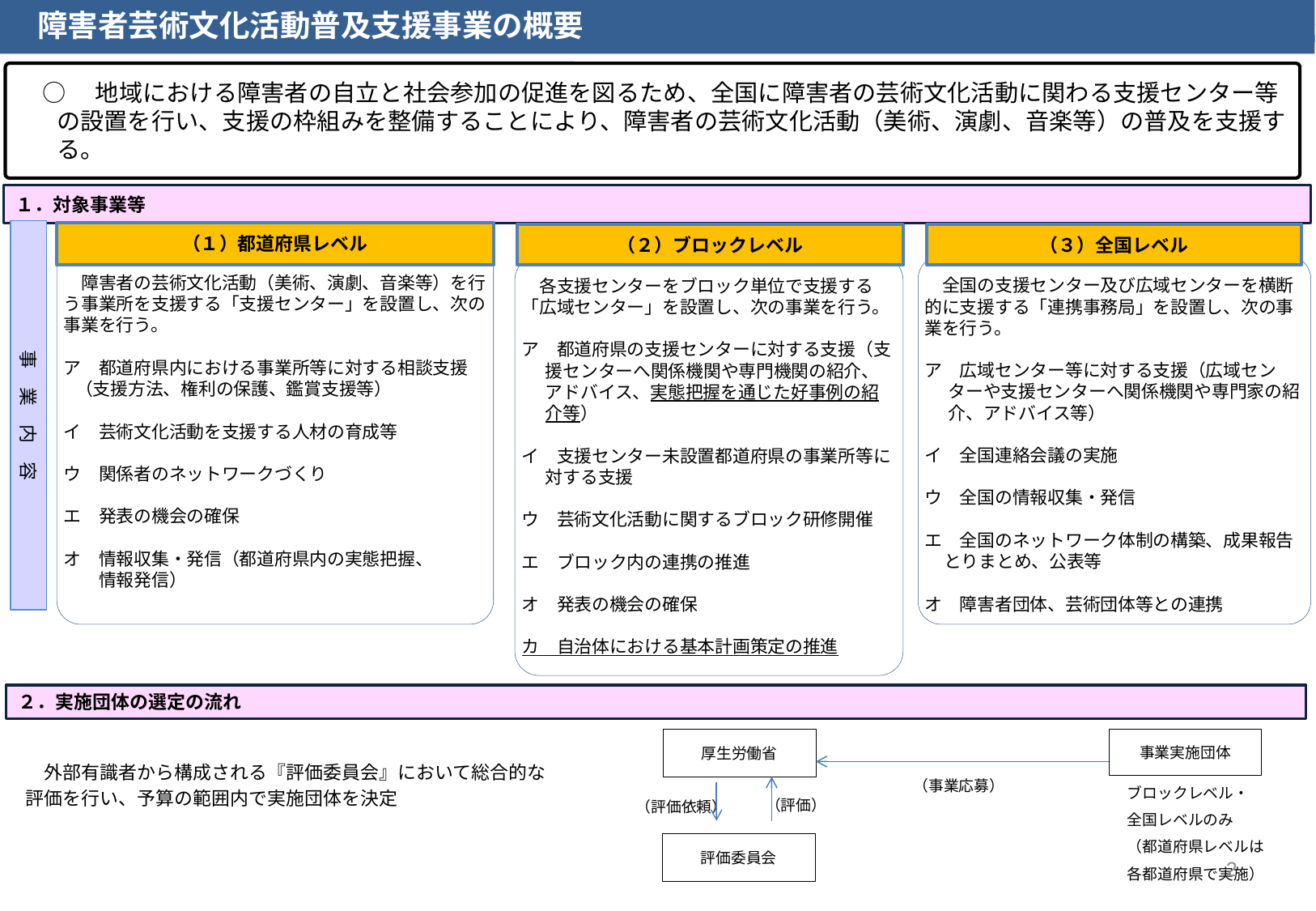

障害者芸術文化活動普及支援事業の概要
○　地域における障害者の自立と社会参加の促進を図るため、全国に障害者の芸術文化活動に関わる支援センター等の設置を行い、支援の枠組みを整備することにより、障害者の芸術文化活動（美術、演劇、音楽等）の普及を支援する。
１．対象事業等
事　業　内　容
（１）都道府県レベル
（２）ブロックレベル
（３）全国レベル

　障害者の芸術文化活動（美術、演劇、音楽等）を行う事業所を支援する「支援センター」を設置し、次の事業を行う。

ア　都道府県内における事業所等に対する相談支援（支援方法、権利の保護、鑑賞支援等）

イ　芸術文化活動を支援する人材の育成等

ウ　関係者のネットワークづくり

エ　発表の機会の確保

オ　情報収集・発信（都道府県内の実態把握、
　　情報発信）

　各支援センターをブロック単位で支援する「広域センター」を設置し、次の事業を行う。

ア　都道府県の支援センターに対する支援（支援センターへ関係機関や専門機関の紹介、アドバイス、実態把握を通じた好事例の紹介等）

イ　支援センター未設置都道府県の事業所等に対する支援

ウ　芸術文化活動に関するブロック研修開催

エ　ブロック内の連携の推進

オ　発表の機会の確保

カ　自治体における基本計画策定の推進

　全国の支援センター及び広域センターを横断的に支援する「連携事務局」を設置し、次の事業を行う。

ア　広域センター等に対する支援（広域センターや支援センターへ関係機関や専門家の紹介、アドバイス等）

イ　全国連絡会議の実施

ウ　全国の情報収集・発信

エ　全国のネットワーク体制の構築、成果報告とりまとめ、公表等

オ　障害者団体、芸術団体等との連携

２．実施団体の選定の流れ
厚生労働省
事業実施団体
　　外部有識者から構成される『評価委員会』において総合的な
　評価を行い、予算の範囲内で実施団体を決定

（事業応募）
（評価）
（評価依頼）
ブロックレベル・
全国レベルのみ
（都道府県レベルは
各都道府県で実施）
評価委員会

2